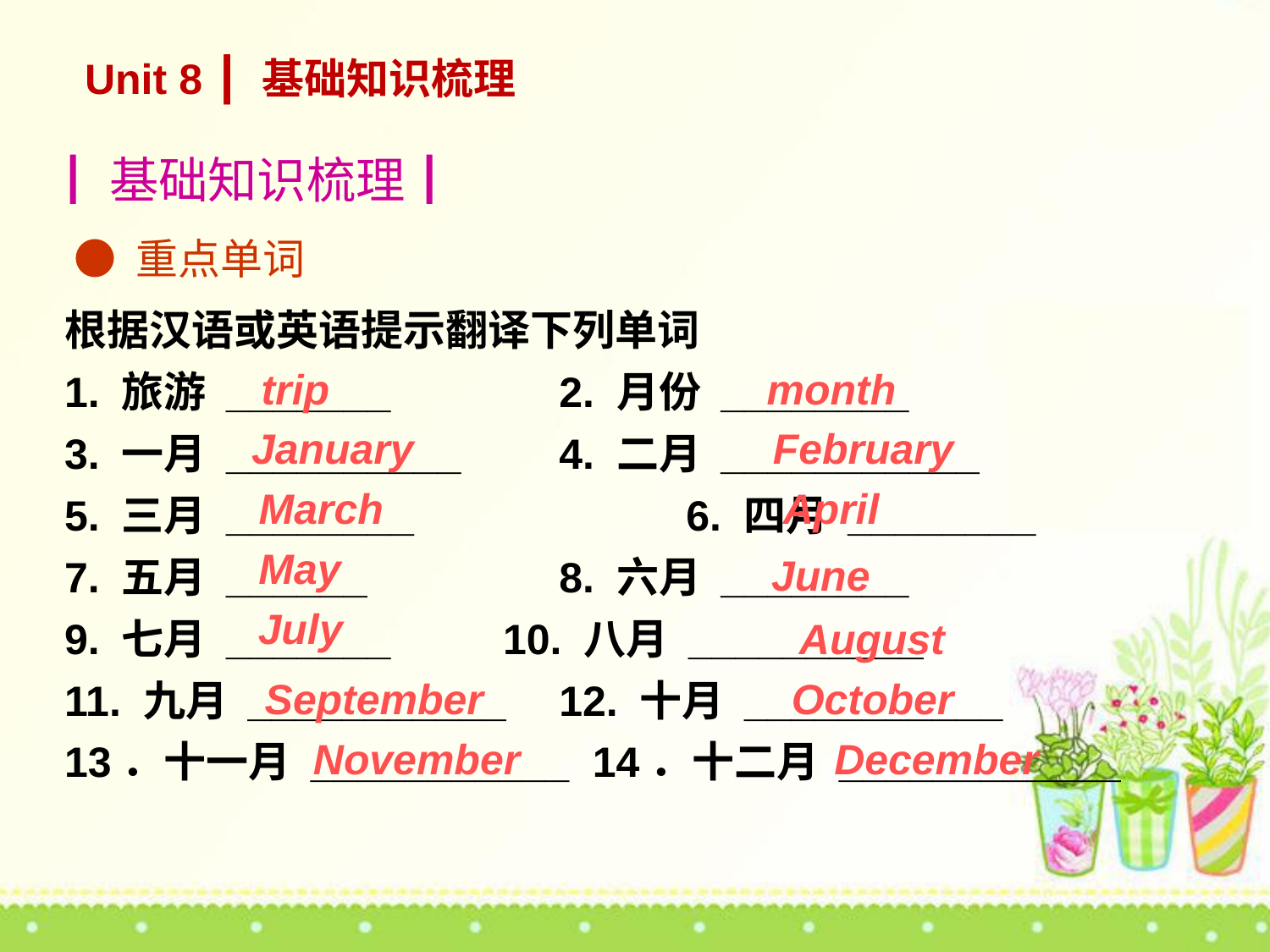

Unit 8 ┃ 基础知识梳理
┃基础知识梳理┃
● 重点单词
根据汉语或英语提示翻译下列单词
1. 旅游 _______		  2. 月份 ________
3. 一月 __________	  4. 二月 ___________
5. 三月 ________		  6. 四月 ________
7. 五月 ______		  8. 六月 ________
9. 七月 _______	        10. 八月 __________
11. 九月 ___________	  12. 十月 ___________
13．十一月 ___________  14．十二月 ____________
trip
month
January
February
March
April
May
June
July
August
September
October
November
December